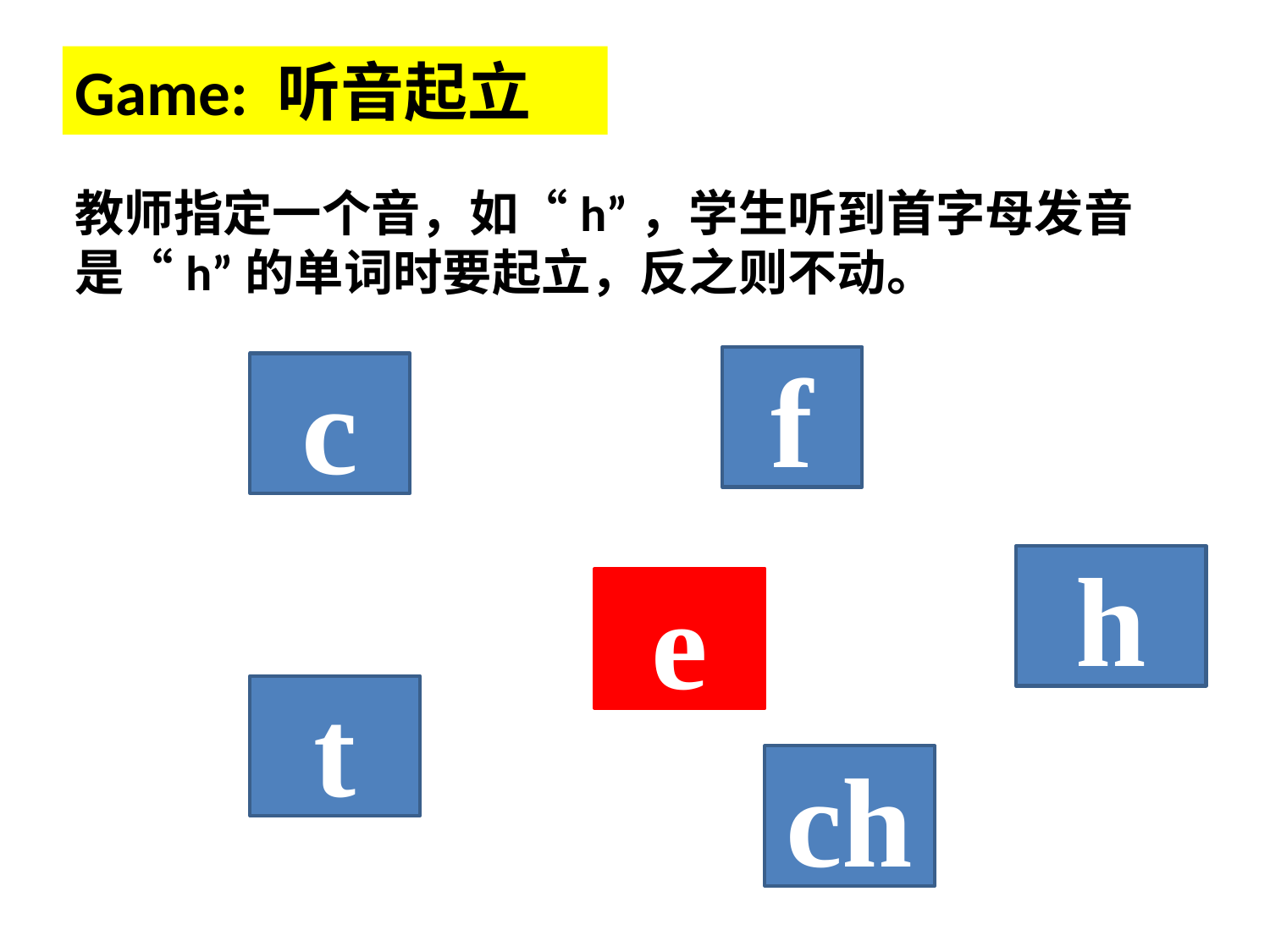

Game: 听音起立
教师指定一个音，如“h”，学生听到首字母发音是“h”的单词时要起立，反之则不动。
f
c
h
e
t
ch